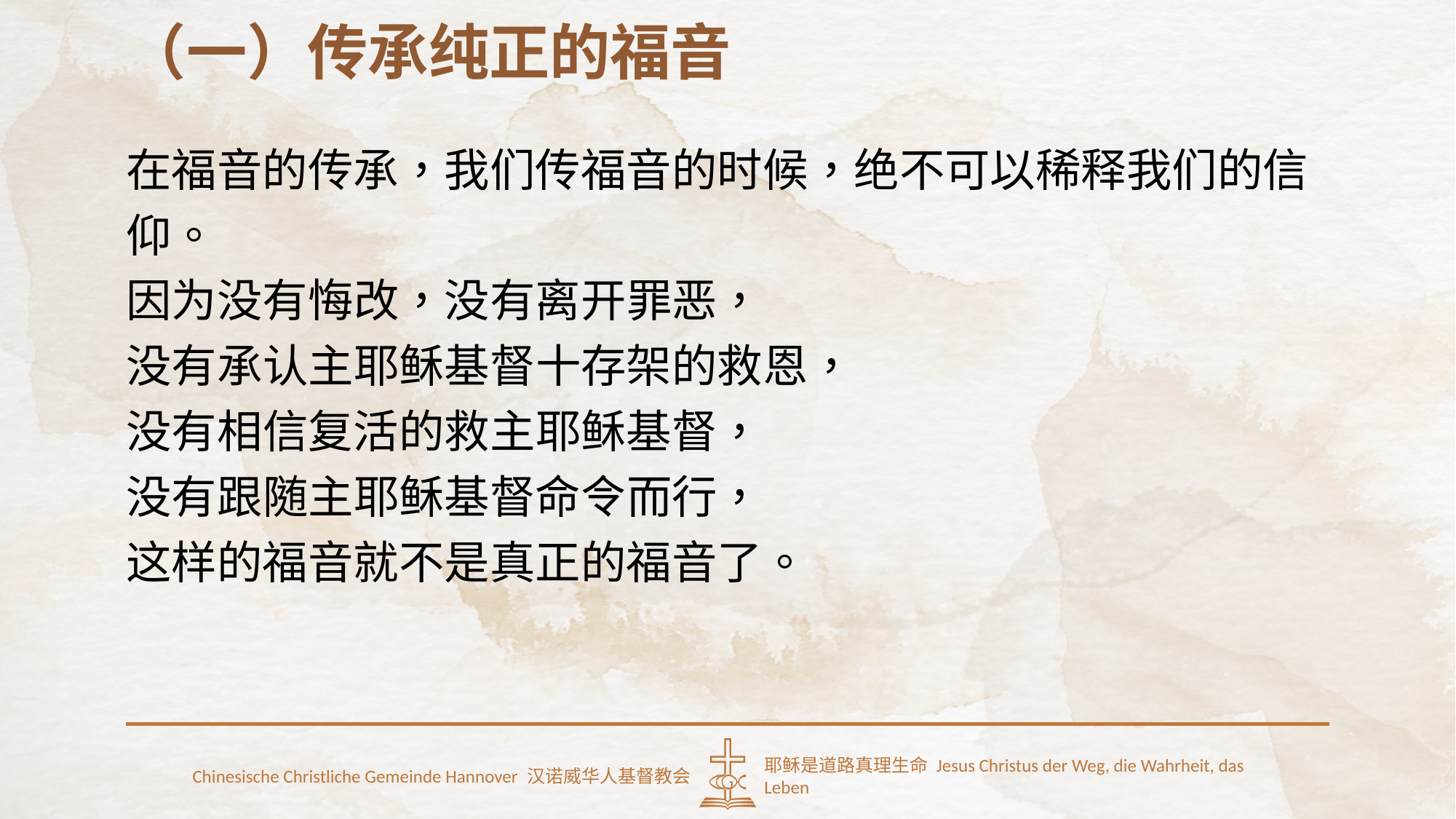

（一）传承纯正的福音
在福音的传承，我们传福音的时候，绝不可以稀释我们的信仰。
因为没有悔改，没有离开罪恶，
没有承认主耶稣基督十存架的救恩，
没有相信复活的救主耶稣基督，
没有跟随主耶稣基督命令而行，
这样的福音就不是真正的福音了。